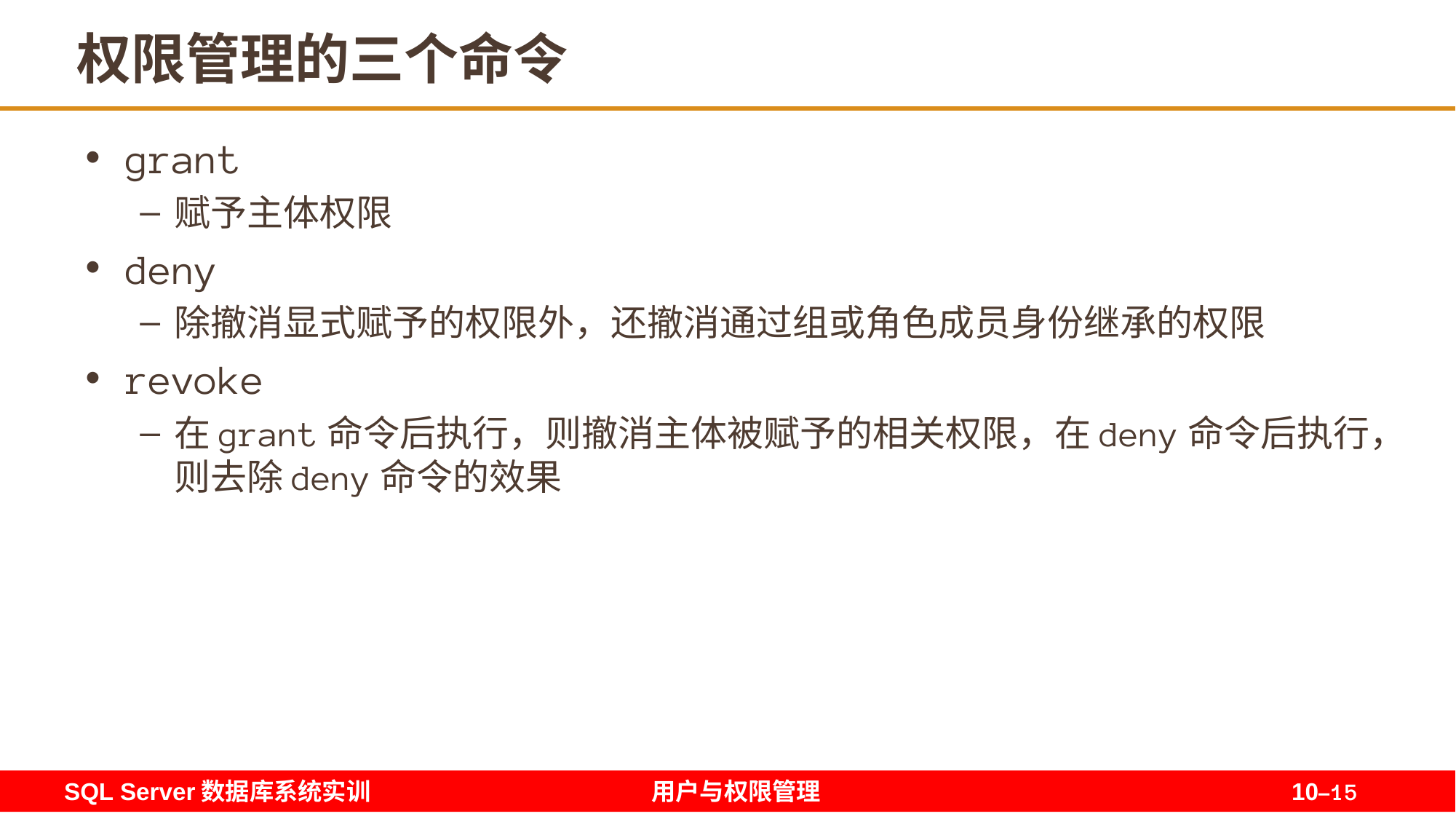

15
# 权限管理的三个命令
grant
赋予主体权限
deny
除撤消显式赋予的权限外，还撤消通过组或角色成员身份继承的权限
revoke
在grant命令后执行，则撤消主体被赋予的相关权限，在deny命令后执行，则去除deny命令的效果